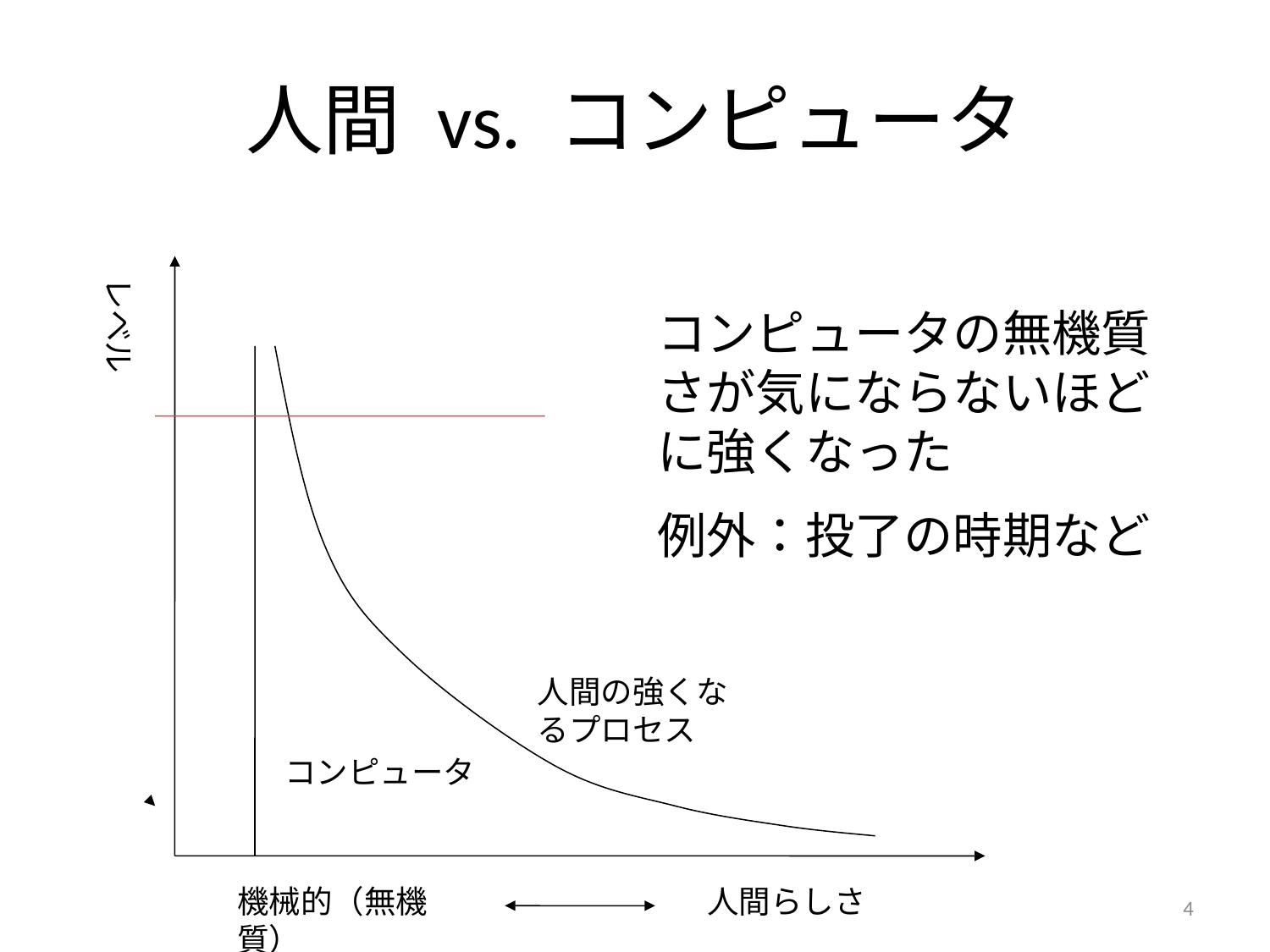

# 人間 vs. コンピュータ

レベル
コンピュータの無機質さが気にならないほどに強くなった
例外：投了の時期など

人間の強くなるプロセス
コンピュータ

機械的（無機質）
人間らしさ
4